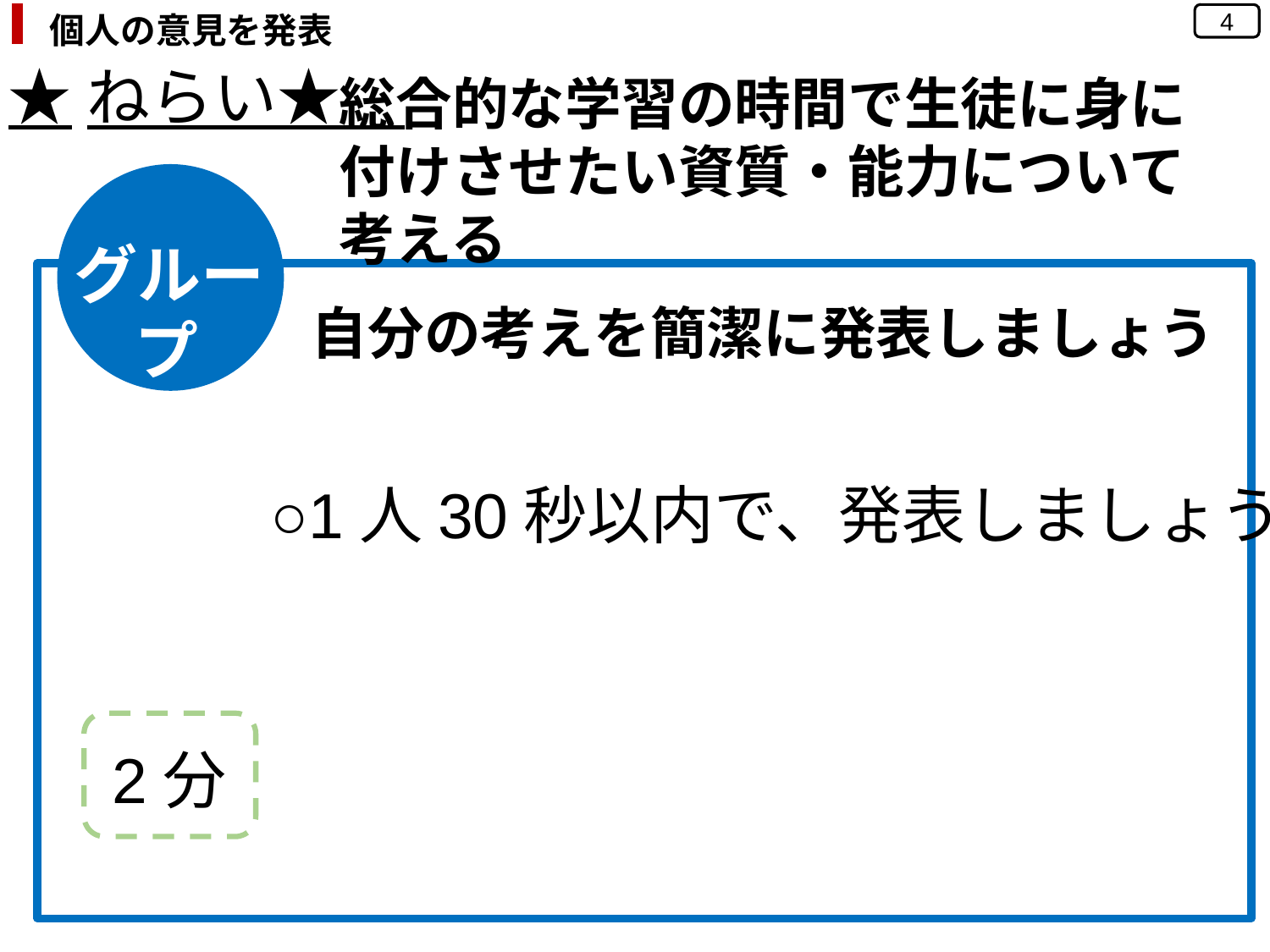

個人の意見を発表

4

★ねらい★
総合的な学習の時間で生徒に身に付けさせたい資質・能力について考える

グループ

自分の考えを簡潔に発表しましょう
○1人30秒以内で、発表しましょう

2分